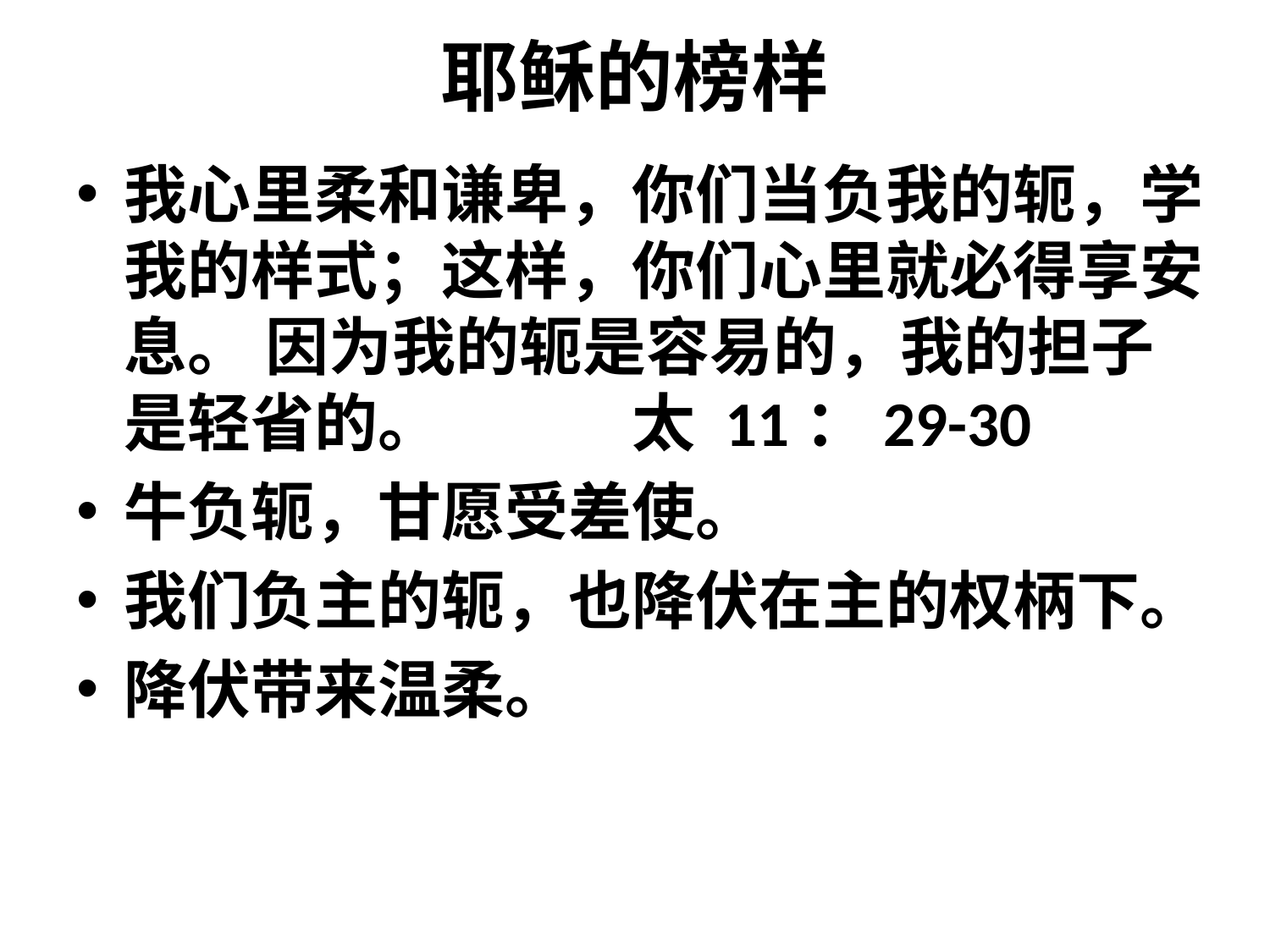

# 耶稣的榜样
我心里柔和谦卑，你们当负我的轭，学我的样式；这样，你们心里就必得享安息。 因为我的轭是容易的，我的担子是轻省的。		太 11：29-30
牛负轭，甘愿受差使。
我们负主的轭，也降伏在主的权柄下。
降伏带来温柔。